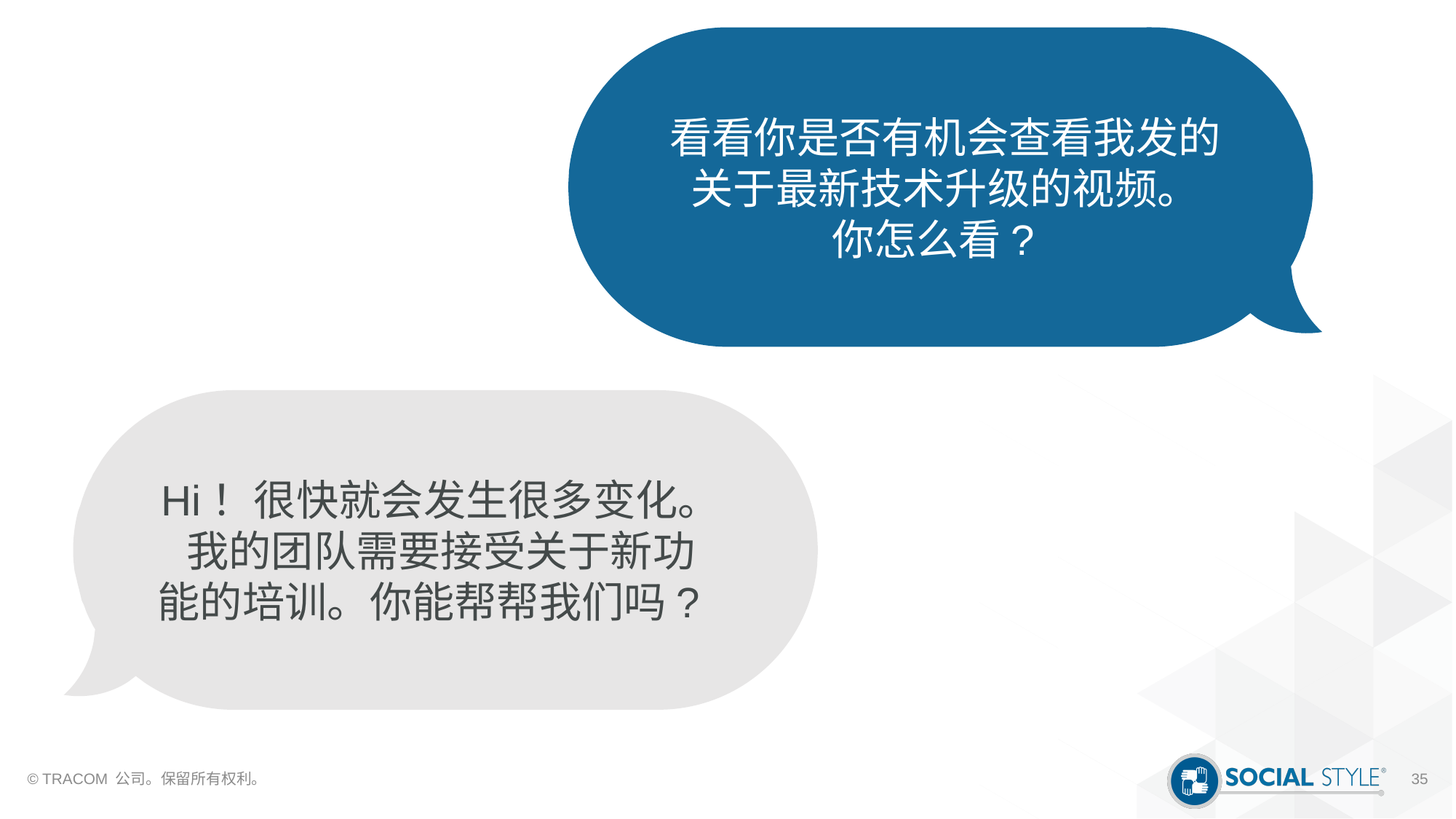

看看你是否有机会查看我发的
关于最新技术升级的视频。
你怎么看?
Hi！很快就会发生很多变化。
我的团队需要接受关于新功
能的培训。你能帮帮我们吗?
© TRACOM 公司。保留所有权利。
35